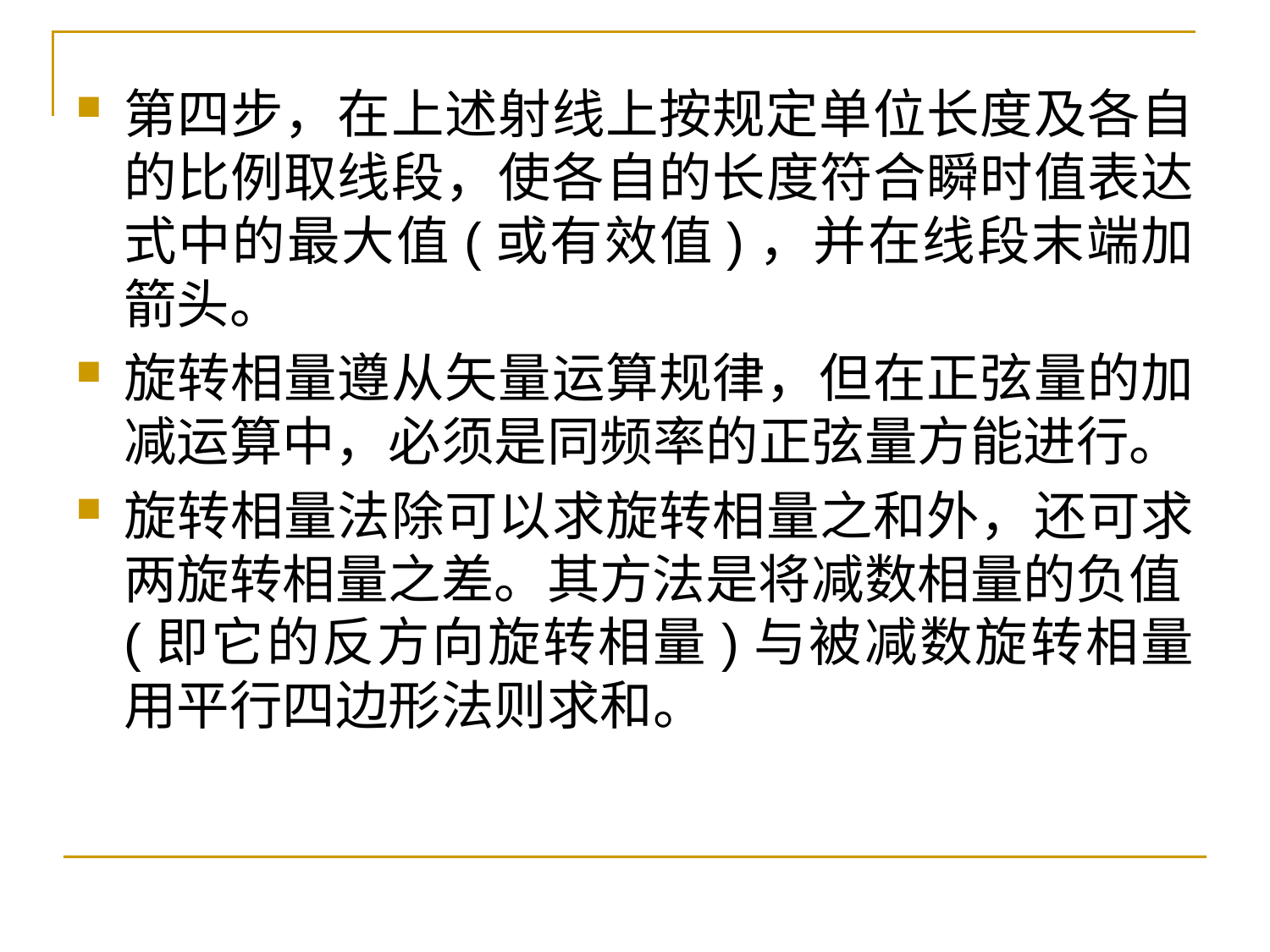

第四步，在上述射线上按规定单位长度及各自的比例取线段，使各自的长度符合瞬时值表达式中的最大值(或有效值)，并在线段末端加箭头。
旋转相量遵从矢量运算规律，但在正弦量的加减运算中，必须是同频率的正弦量方能进行。
旋转相量法除可以求旋转相量之和外，还可求两旋转相量之差。其方法是将减数相量的负值(即它的反方向旋转相量)与被减数旋转相量用平行四边形法则求和。